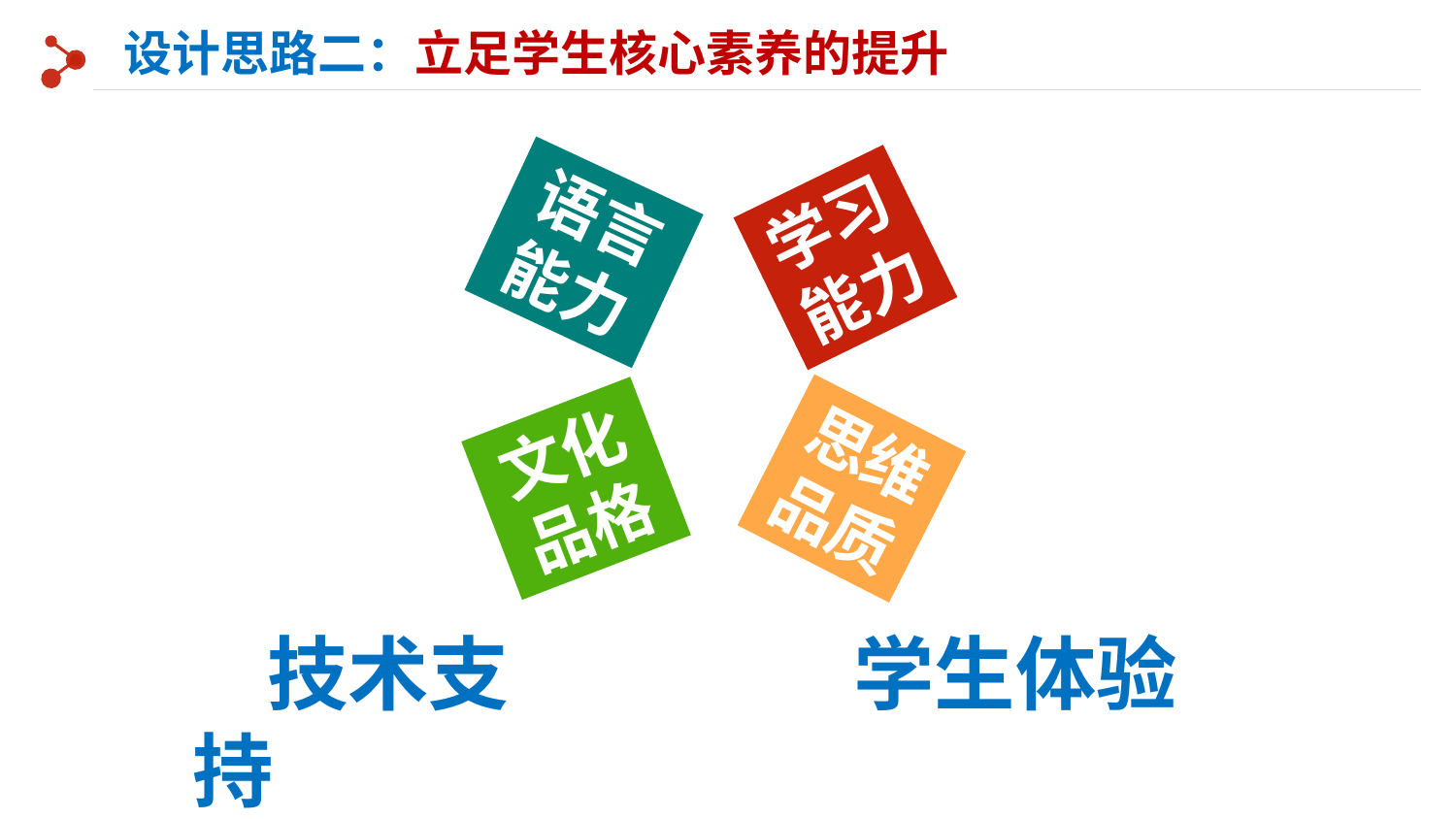

设计思路二：立足学生核心素养的提升
语言能力
学习能力

文化品格
思维
品质
   技术支持
   学生体验